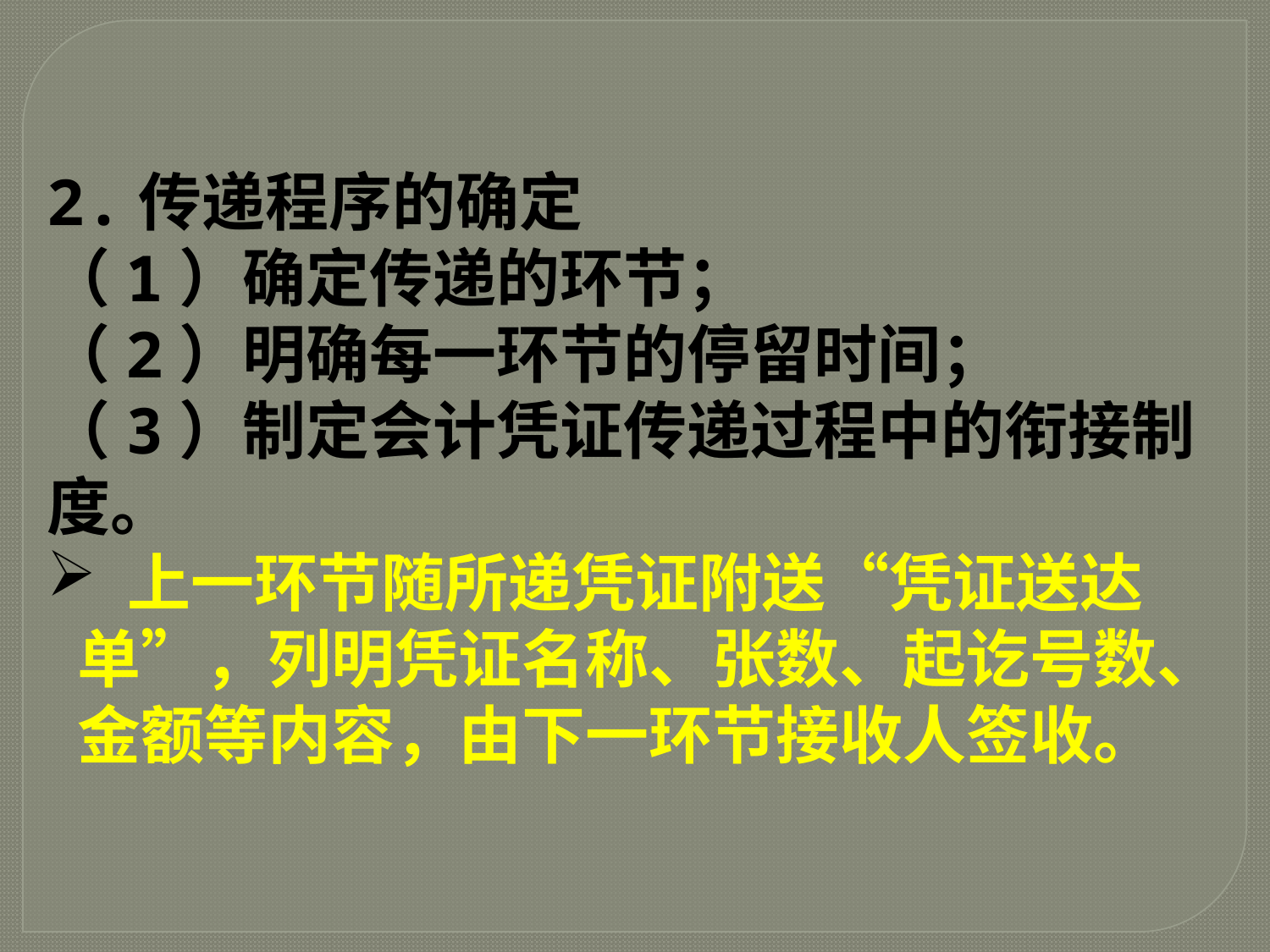

2.传递程序的确定
（1）确定传递的环节；
（2）明确每一环节的停留时间；
（3）制定会计凭证传递过程中的衔接制度。
 上一环节随所递凭证附送“凭证送达单”，列明凭证名称、张数、起讫号数、金额等内容，由下一环节接收人签收。